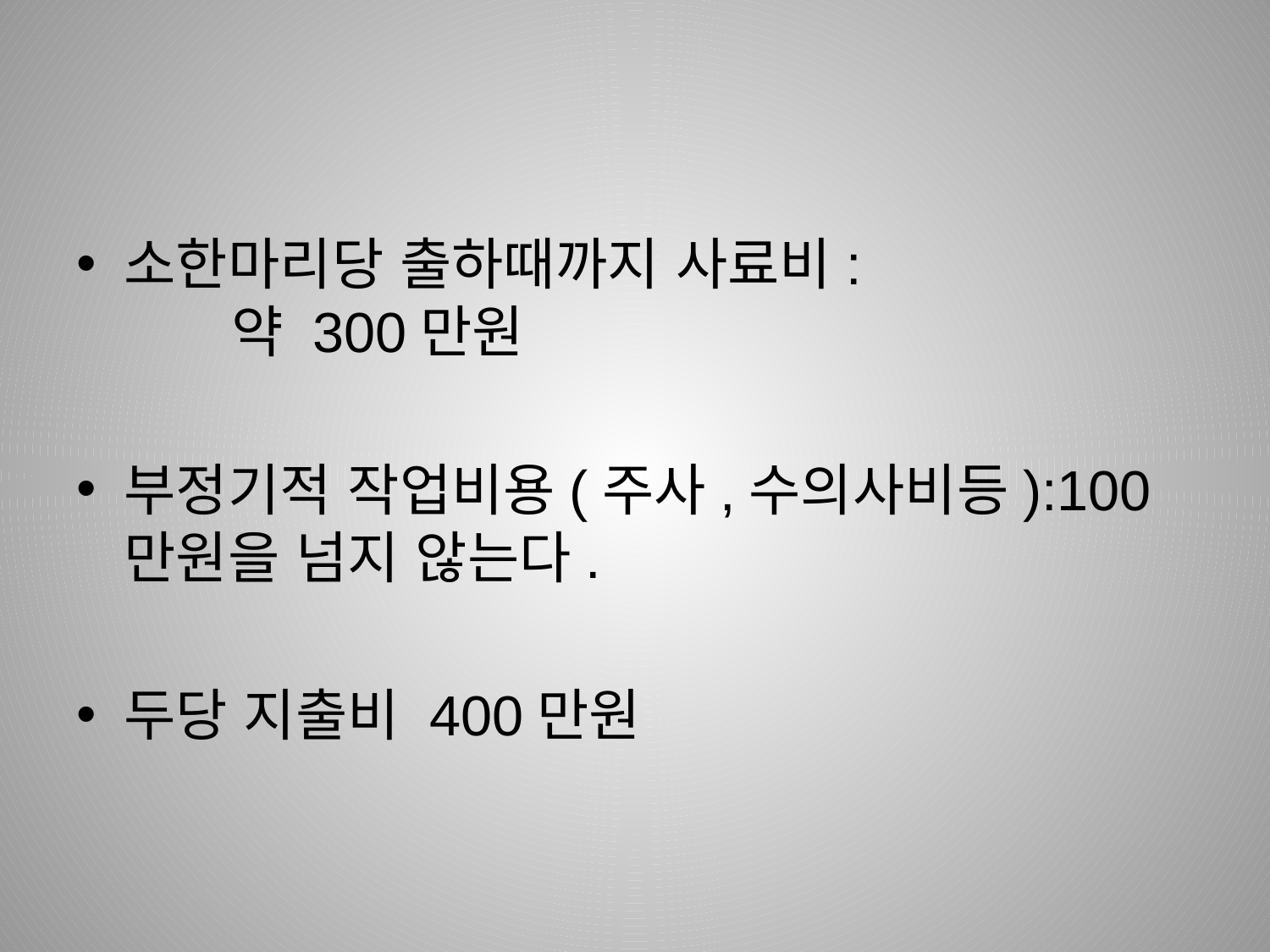

#
소한마리당 출하때까지 사료비:                            약 300만원

부정기적 작업비용(주사,수의사비등):100만원을 넘지 않는다.

두당 지출비 400만원